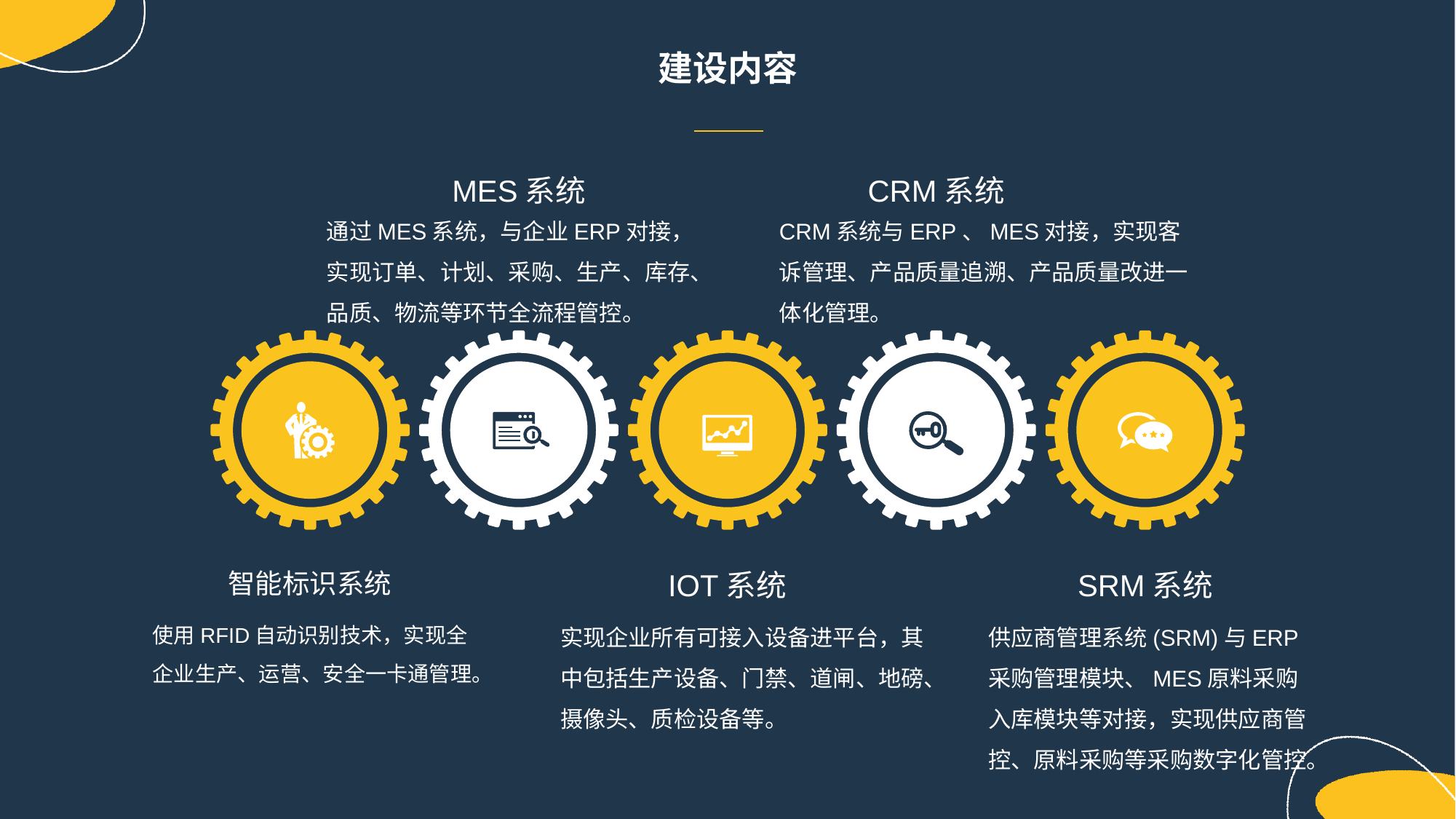

建设内容
MES系统
通过MES系统，与企业ERP对接，实现订单、计划、采购、生产、库存、品质、物流等环节全流程管控。
CRM系统
CRM系统与ERP、MES对接，实现客诉管理、产品质量追溯、产品质量改进一体化管理。

智能标识系统
使用RFID自动识别技术，实现全企业生产、运营、安全一卡通管理。
IOT系统
实现企业所有可接入设备进平台，其中包括生产设备、门禁、道闸、地磅、摄像头、质检设备等。
SRM系统
供应商管理系统(SRM)与ERP采购管理模块、MES原料采购入库模块等对接，实现供应商管控、原料采购等采购数字化管控。